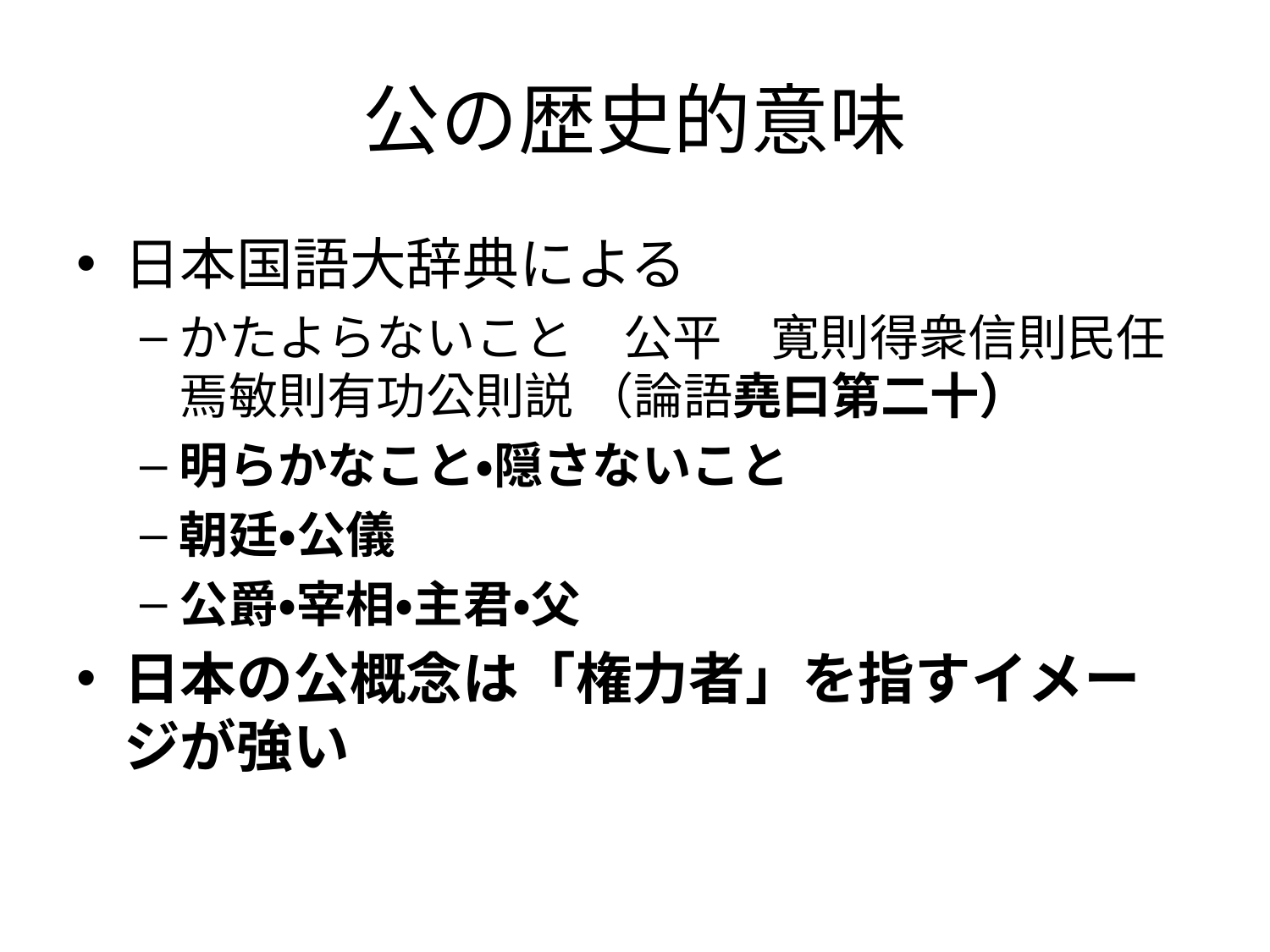

# 公の歴史的意味
日本国語大辞典による
かたよらないこと　公平　寛則得衆信則民任焉敏則有功公則説 （論語堯曰第二十）
明らかなこと・隠さないこと
朝廷・公儀
公爵・宰相・主君・父
日本の公概念は「権力者」を指すイメージが強い